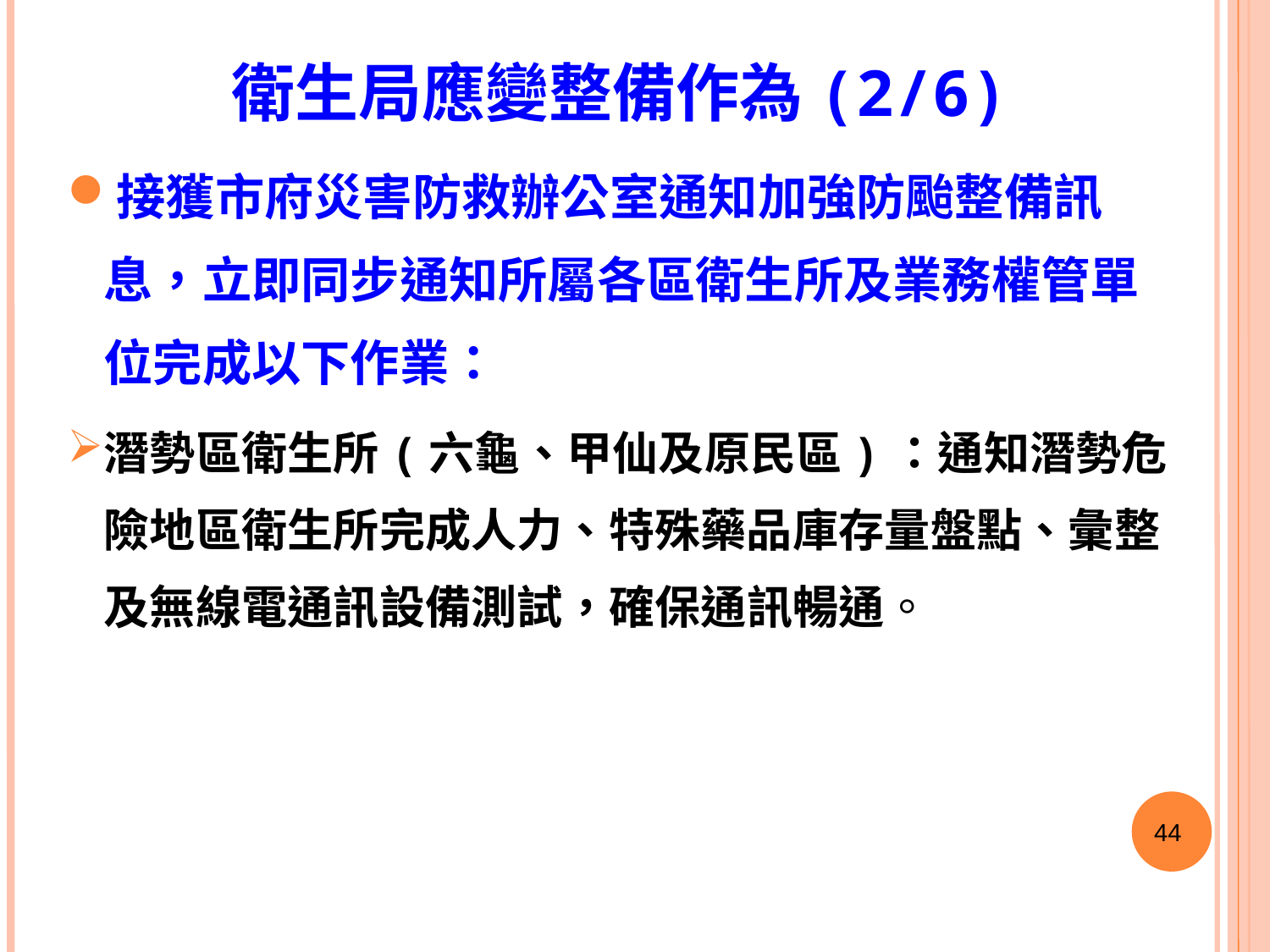

衛生局應變整備作為(2/6)

接獲市府災害防救辦公室通知加強防颱整備訊息，立即同步通知所屬各區衛生所及業務權管單位完成以下作業：
潛勢區衛生所(六龜、甲仙及原民區)：通知潛勢危險地區衛生所完成人力、特殊藥品庫存量盤點、彙整及無線電通訊設備測試，確保通訊暢通。

44